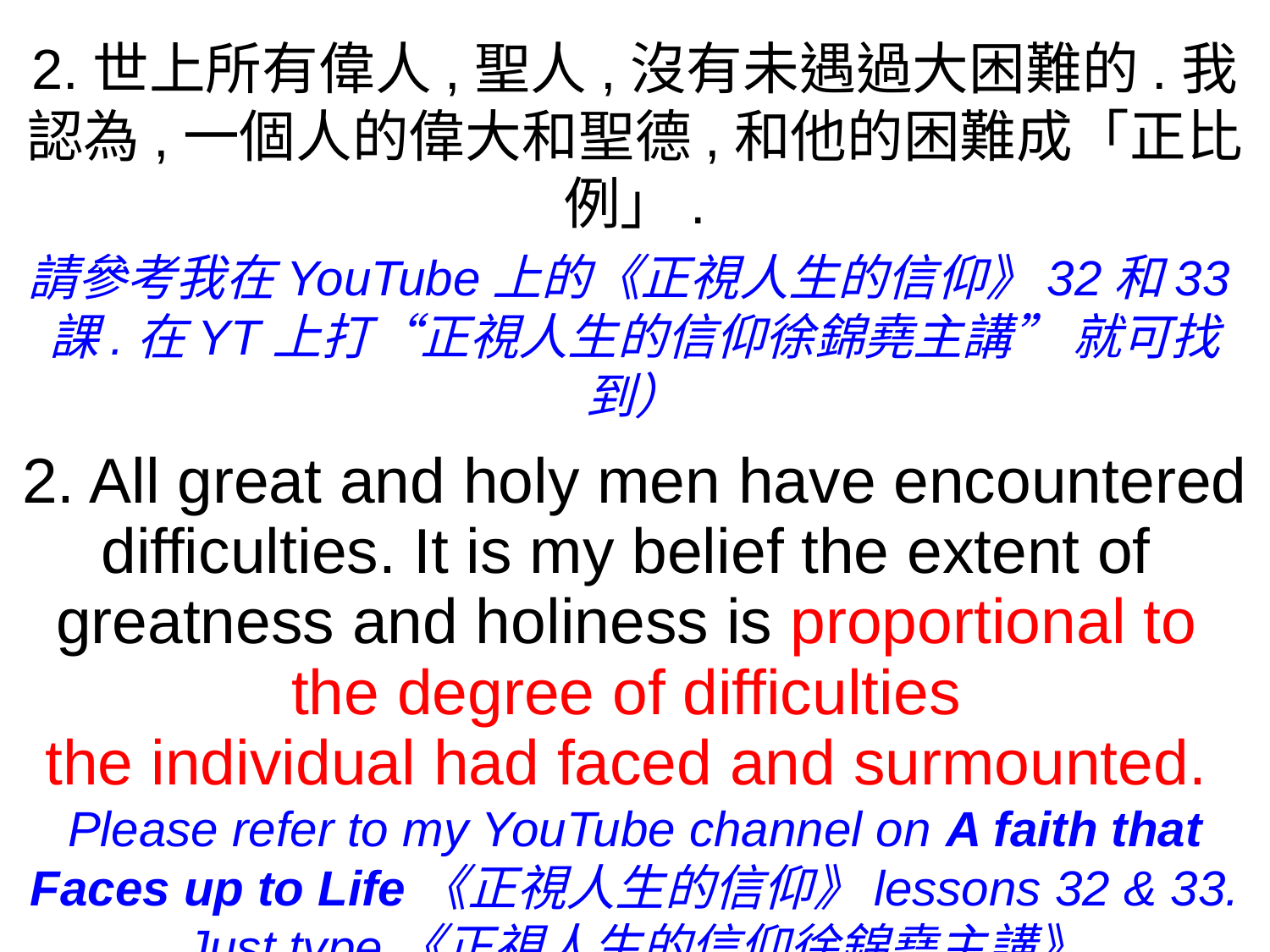

2.世上所有偉人,聖人,沒有未遇過大困難的.我認為,一個人的偉大和聖德,和他的困難成「正比例」.
請參考我在YouTube上的《正視人生的信仰》32和33課.在YT上打“正視人生的信仰徐錦堯主講” 就可找到）
2. All great and holy men have encountered difficulties. It is my belief the extent of  greatness and holiness is proportional to
the degree of difficulties
the individual had faced and surmounted.
Please refer to my YouTube channel on A faith that Faces up to Life《正視人生的信仰》lessons 32 & 33. Just type《正視人生的信仰徐錦堯主講》